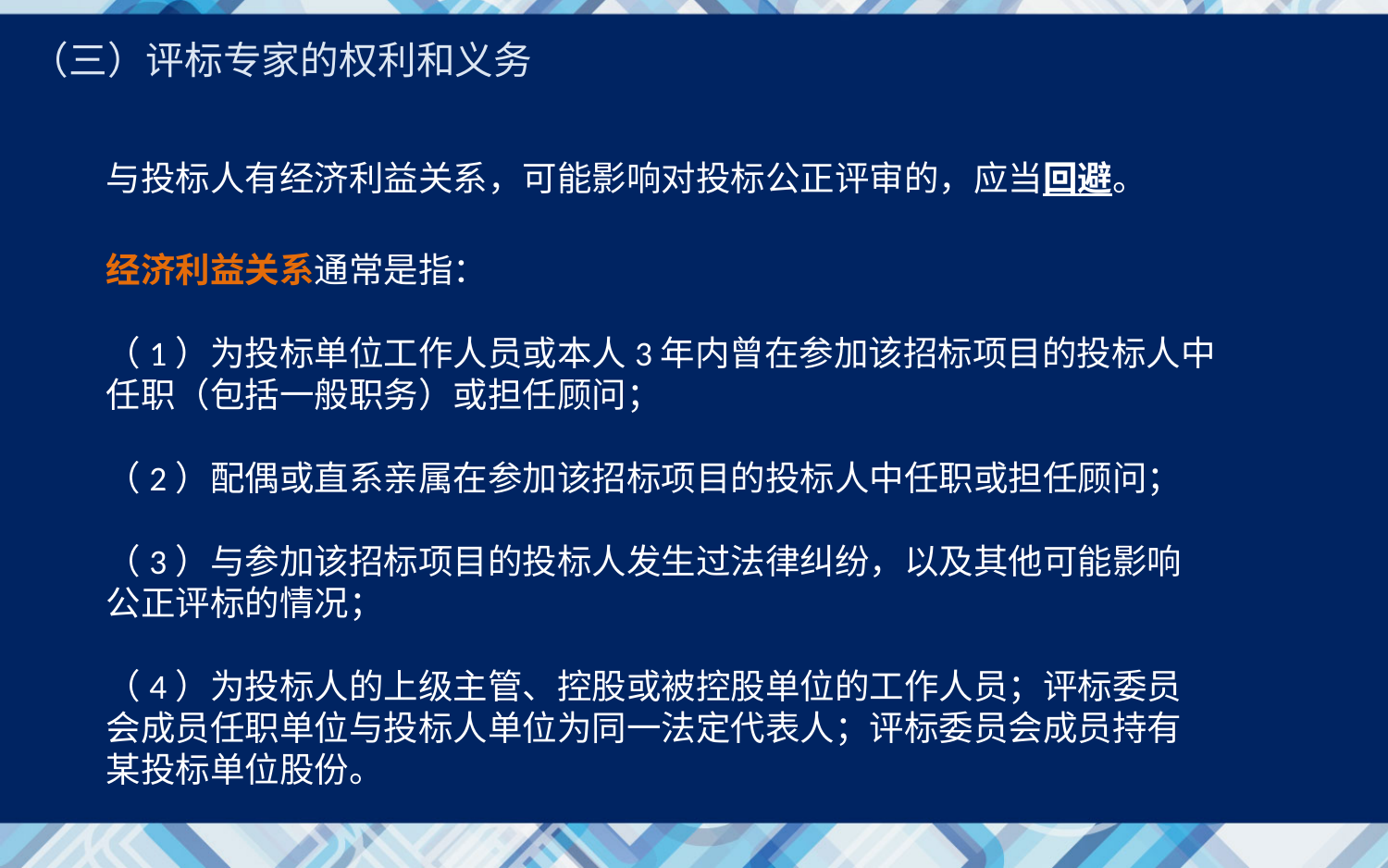

（三）评标专家的权利和义务
与投标人有经济利益关系，可能影响对投标公正评审的，应当回避。

经济利益关系通常是指：

（1）为投标单位工作人员或本人3年内曾在参加该招标项目的投标人中任职（包括一般职务）或担任顾问；

（2）配偶或直系亲属在参加该招标项目的投标人中任职或担任顾问；

（3）与参加该招标项目的投标人发生过法律纠纷，以及其他可能影响公正评标的情况；

（4）为投标人的上级主管、控股或被控股单位的工作人员；评标委员会成员任职单位与投标人单位为同一法定代表人；评标委员会成员持有某投标单位股份。